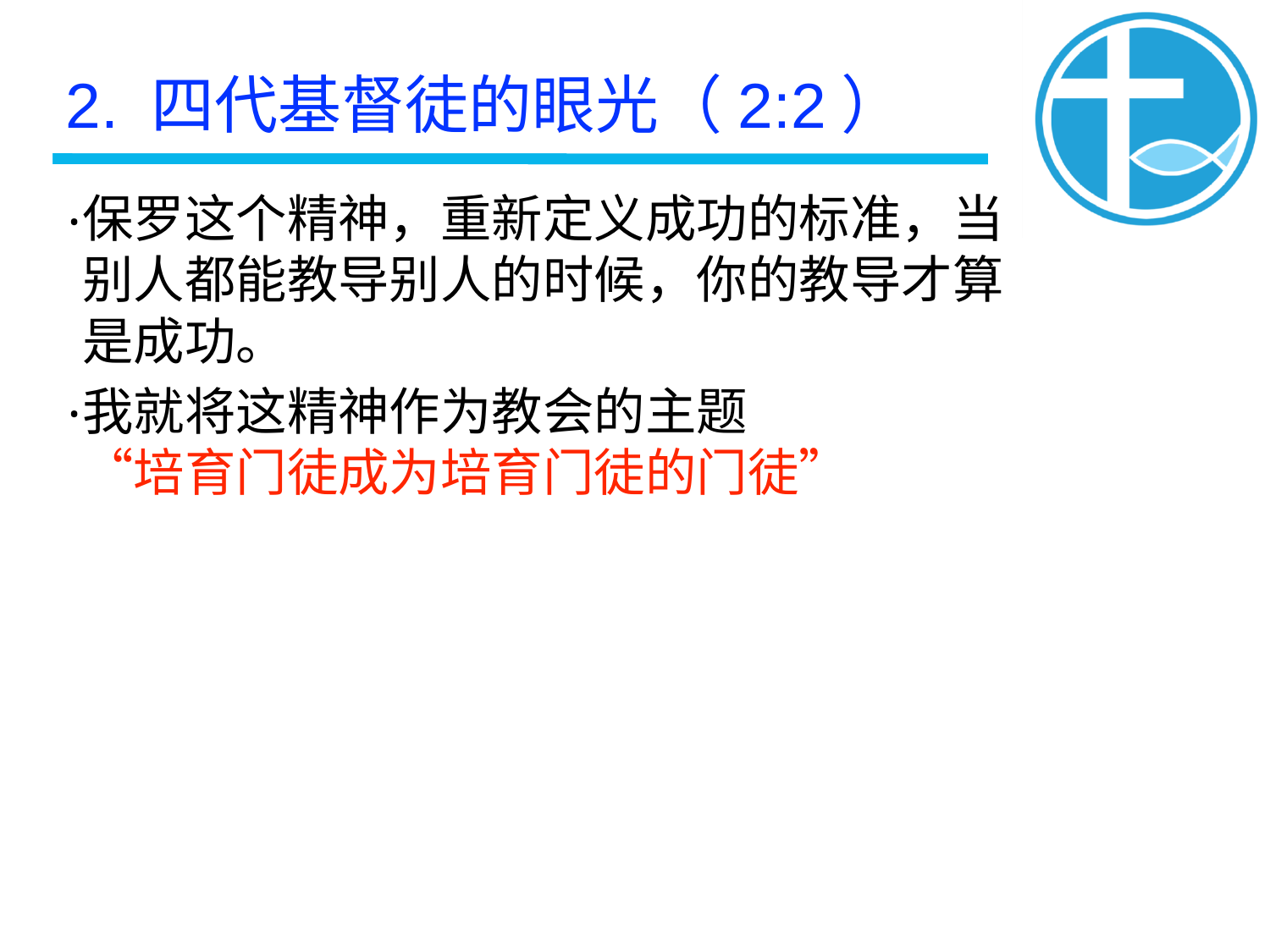

2. 四代基督徒的眼光（2:2）
保罗这个精神，重新定义成功的标准，当别人都能教导别人的时候，你的教导才算是成功。
我就将这精神作为教会的主题
“培育门徒成为培育门徒的门徒”